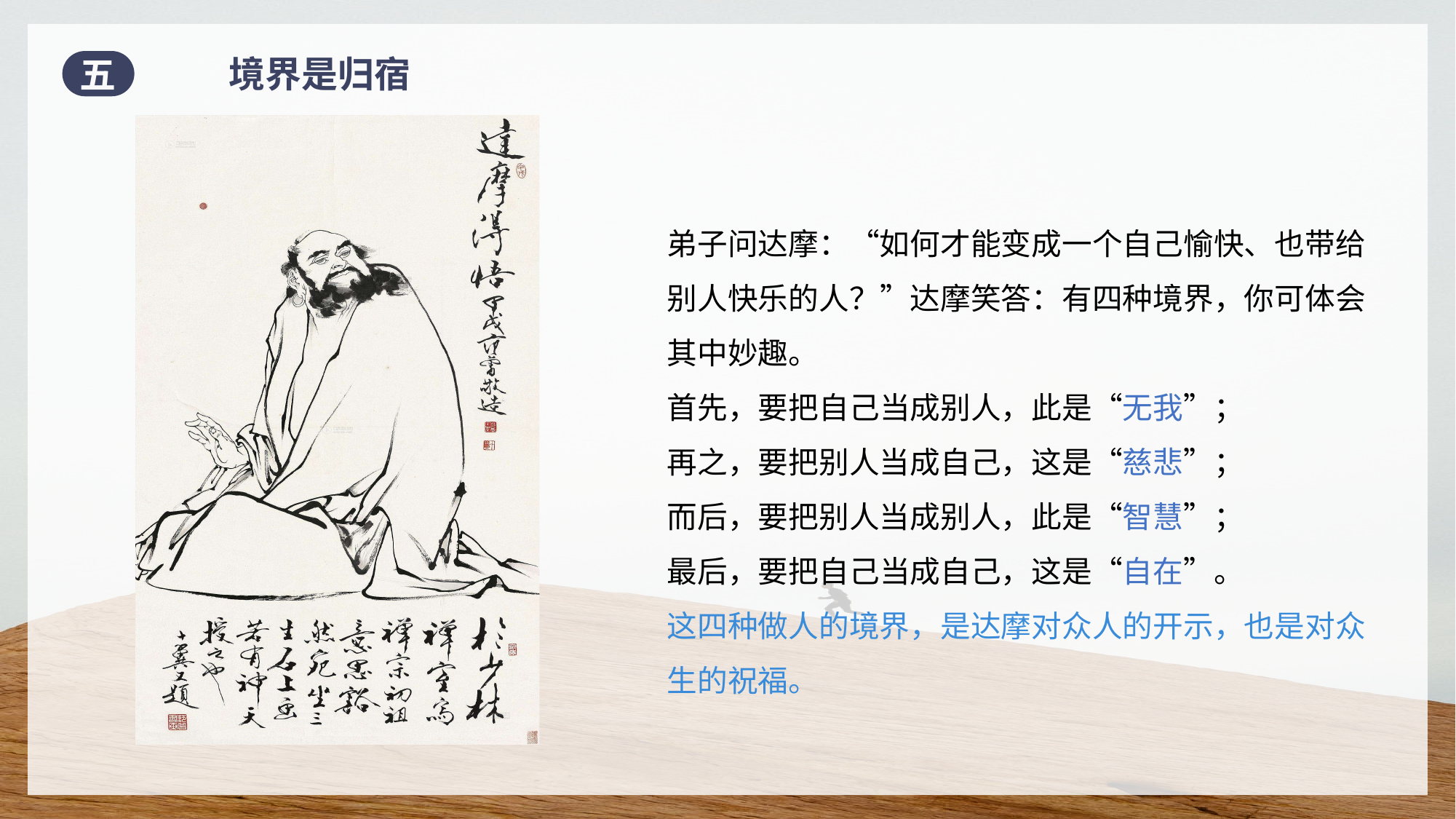

境界是归宿
五

弟子问达摩：“如何才能变成一个自己愉快、也带给别人快乐的人？”达摩笑答：有四种境界，你可体会其中妙趣。
首先，要把自己当成别人，此是“无我”；
再之，要把别人当成自己，这是“慈悲”；
而后，要把别人当成别人，此是“智慧”；
最后，要把自己当成自己，这是“自在”。
这四种做人的境界，是达摩对众人的开示，也是对众生的祝福。